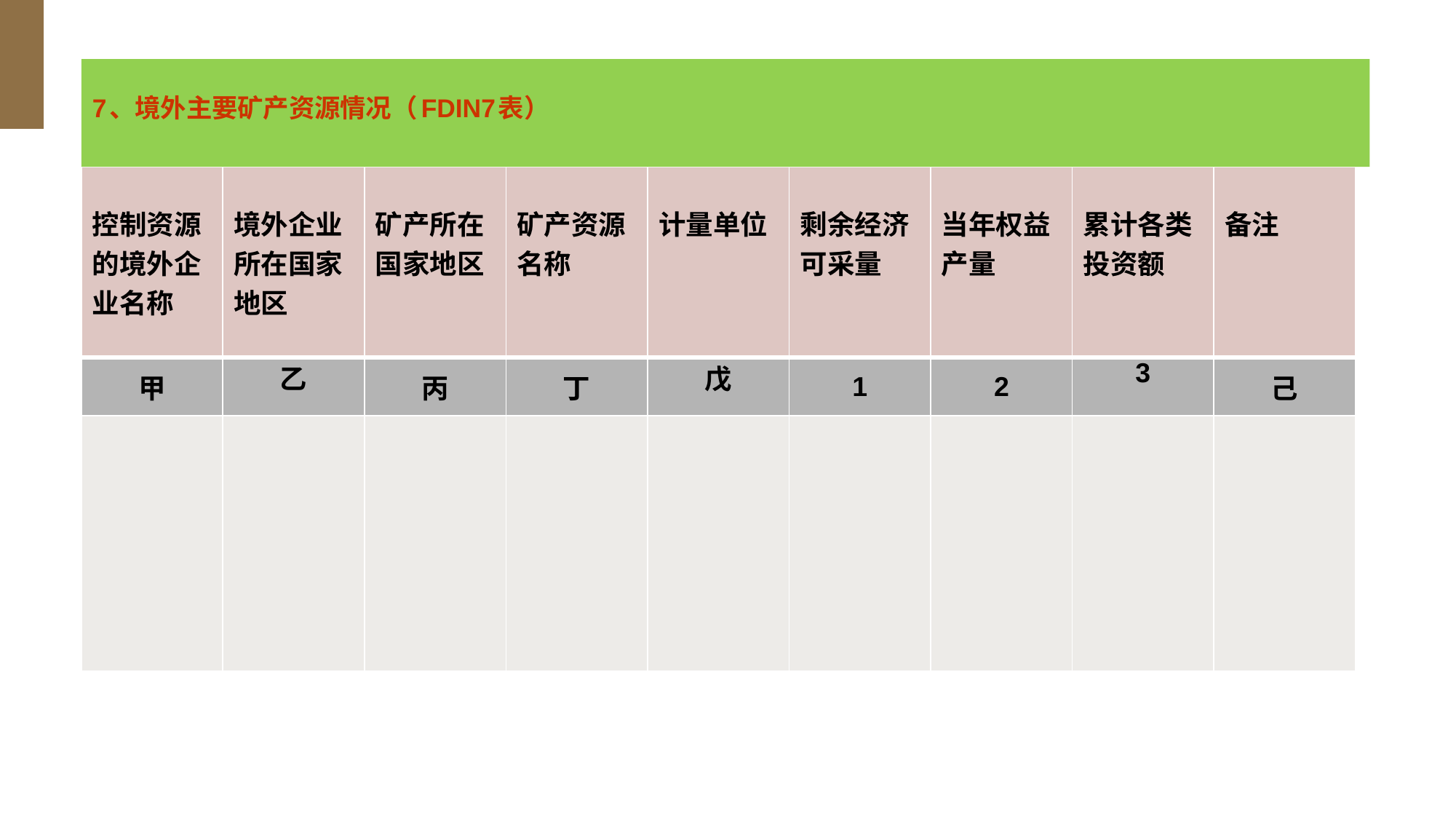

# 7、境外主要矿产资源情况（FDIN7表）
| 控制资源的境外企业名称 | 境外企业所在国家地区 | 矿产所在国家地区 | 矿产资源名称 | 计量单位 | 剩余经济可采量 | 当年权益产量 | 累计各类投资额 | 备注 |
| --- | --- | --- | --- | --- | --- | --- | --- | --- |
| 甲 | 乙 | 丙 | 丁 | 戊 | 1 | 2 | 3 | 己 |
|  |  |  |  |  |  |  |  |  |